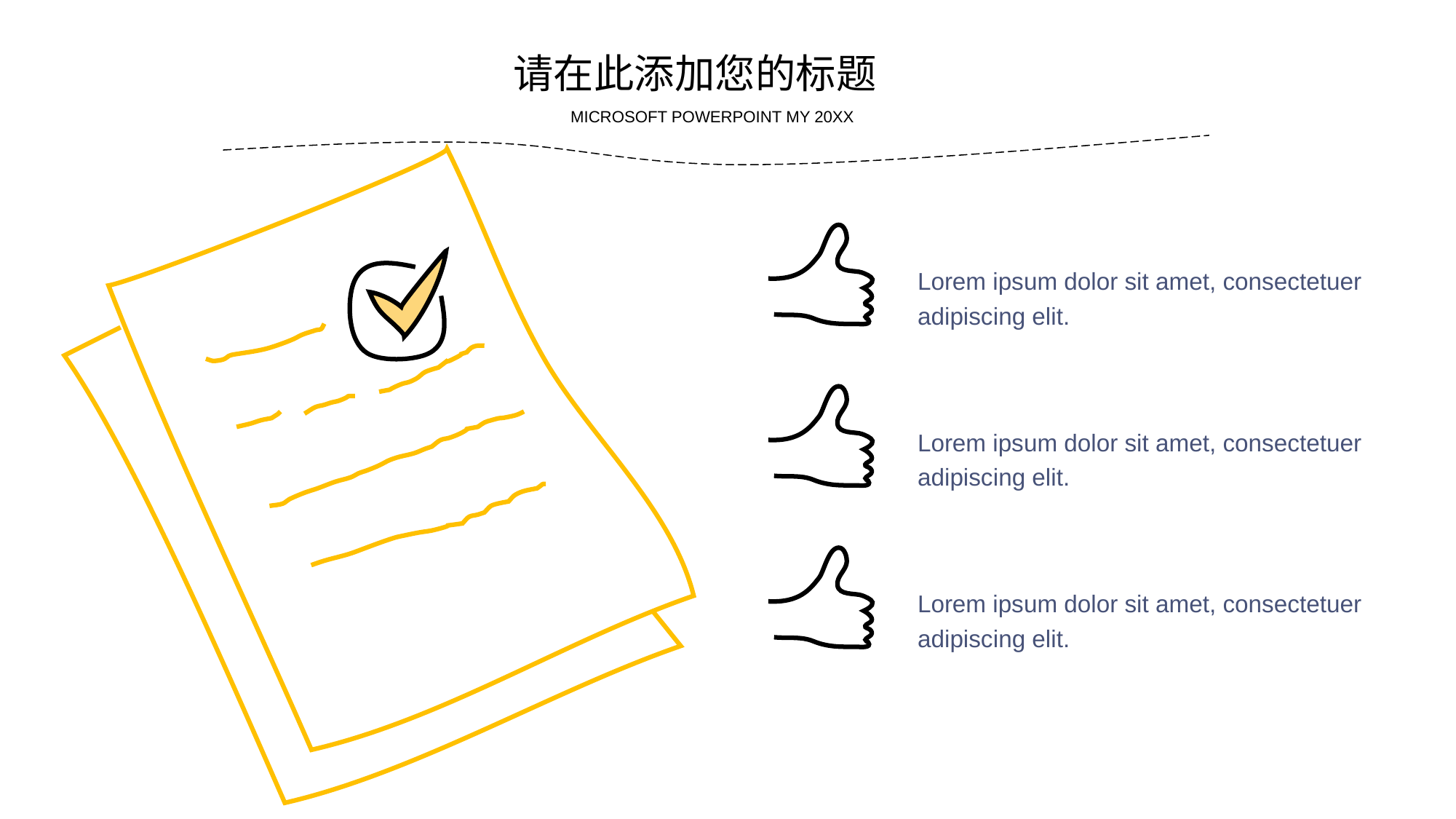

请在此添加您的标题
MICROSOFT POWERPOINT MY 20XX

Lorem ipsum dolor sit amet, consectetuer adipiscing elit.

Lorem ipsum dolor sit amet, consectetuer adipiscing elit.

Lorem ipsum dolor sit amet, consectetuer adipiscing elit.